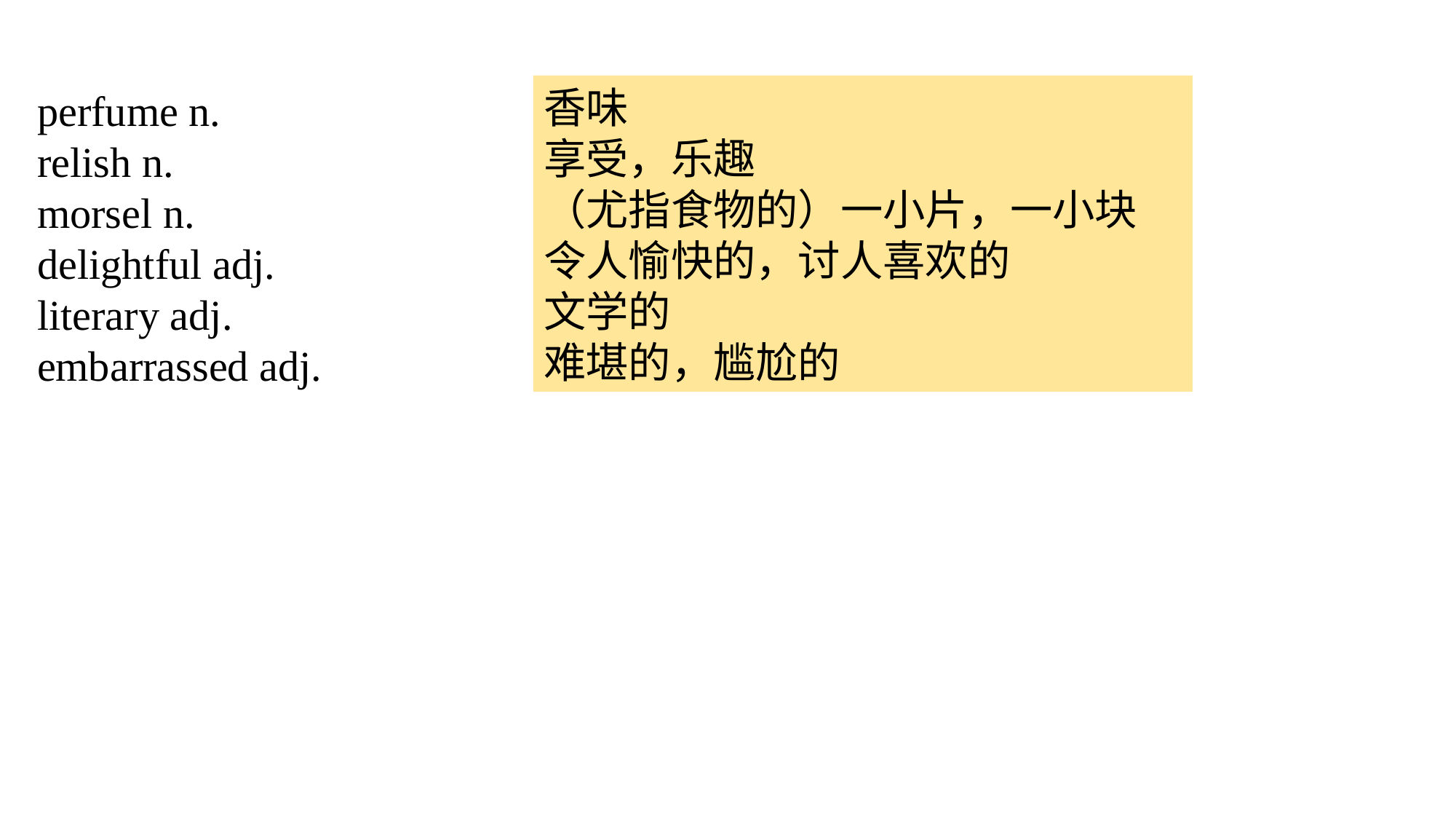

香味
享受，乐趣
（尤指食物的）一小片，一小块
令人愉快的，讨人喜欢的
文学的
难堪的，尴尬的
perfume n.
relish n.
morsel n.
delightful adj.
literary adj.
embarrassed adj.